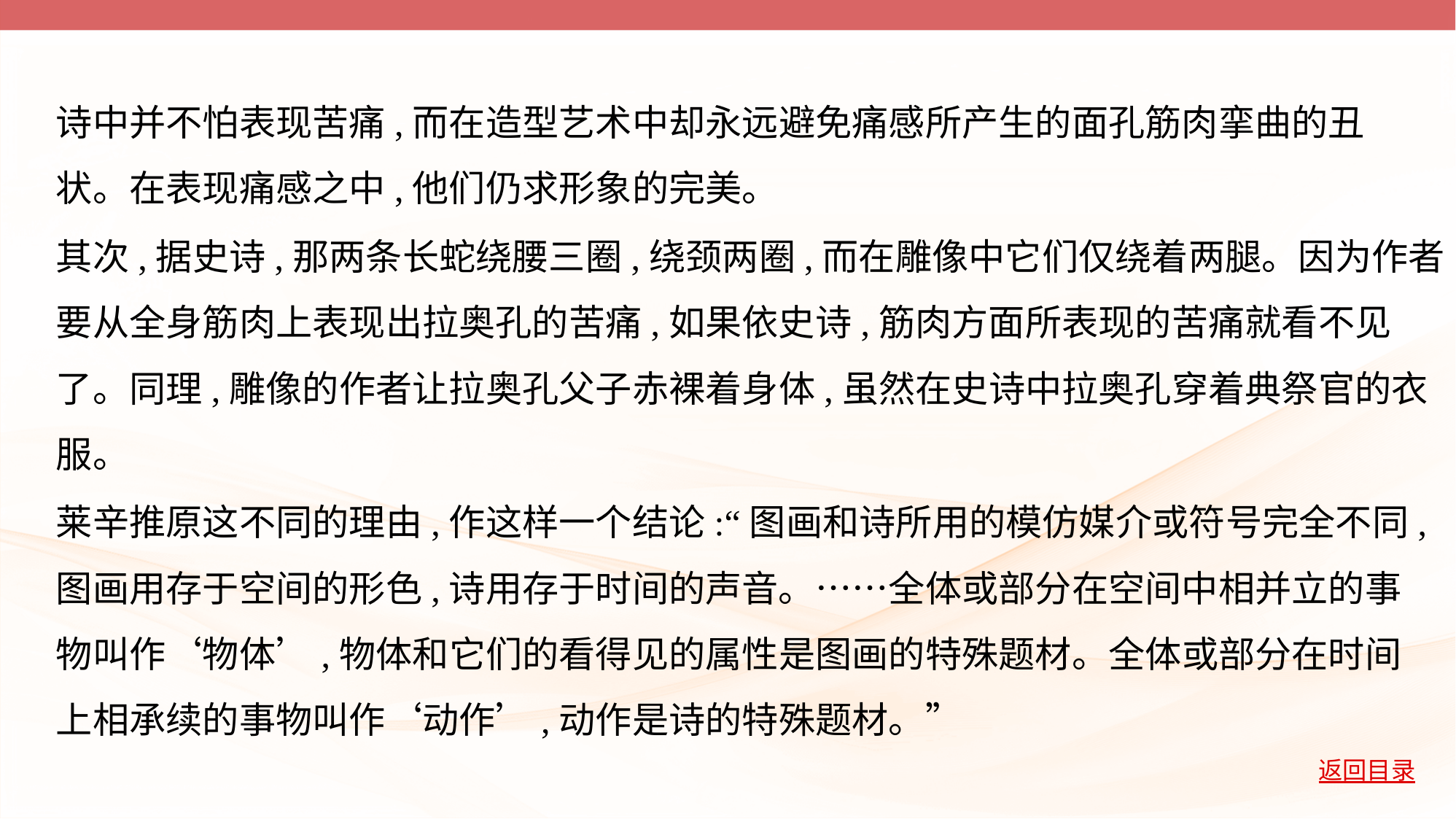

诗中并不怕表现苦痛,而在造型艺术中却永远避免痛感所产生的面孔筋肉挛曲的丑
状。在表现痛感之中,他们仍求形象的完美。
其次,据史诗,那两条长蛇绕腰三圈,绕颈两圈,而在雕像中它们仅绕着两腿。因为作者
要从全身筋肉上表现出拉奥孔的苦痛,如果依史诗,筋肉方面所表现的苦痛就看不见
了。同理,雕像的作者让拉奥孔父子赤裸着身体,虽然在史诗中拉奥孔穿着典祭官的衣
服。
莱辛推原这不同的理由,作这样一个结论:“图画和诗所用的模仿媒介或符号完全不同,
图画用存于空间的形色,诗用存于时间的声音。……全体或部分在空间中相并立的事
物叫作‘物体’,物体和它们的看得见的属性是图画的特殊题材。全体或部分在时间
上相承续的事物叫作‘动作’,动作是诗的特殊题材。”